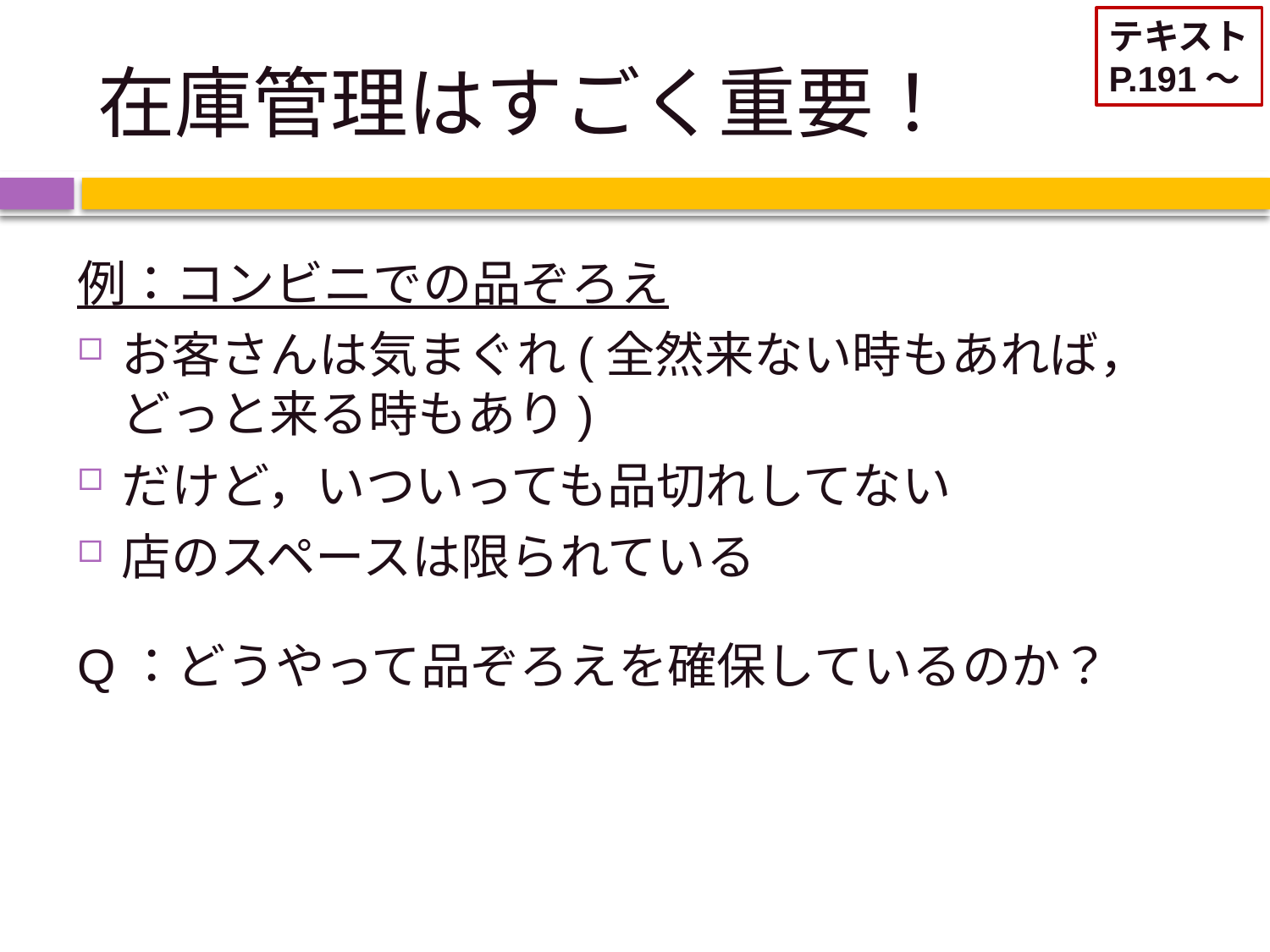

テキスト
P.191～
# 在庫管理はすごく重要！
例：コンビニでの品ぞろえ
お客さんは気まぐれ(全然来ない時もあれば，どっと来る時もあり)
だけど，いついっても品切れしてない
店のスペースは限られている

Q：どうやって品ぞろえを確保しているのか？